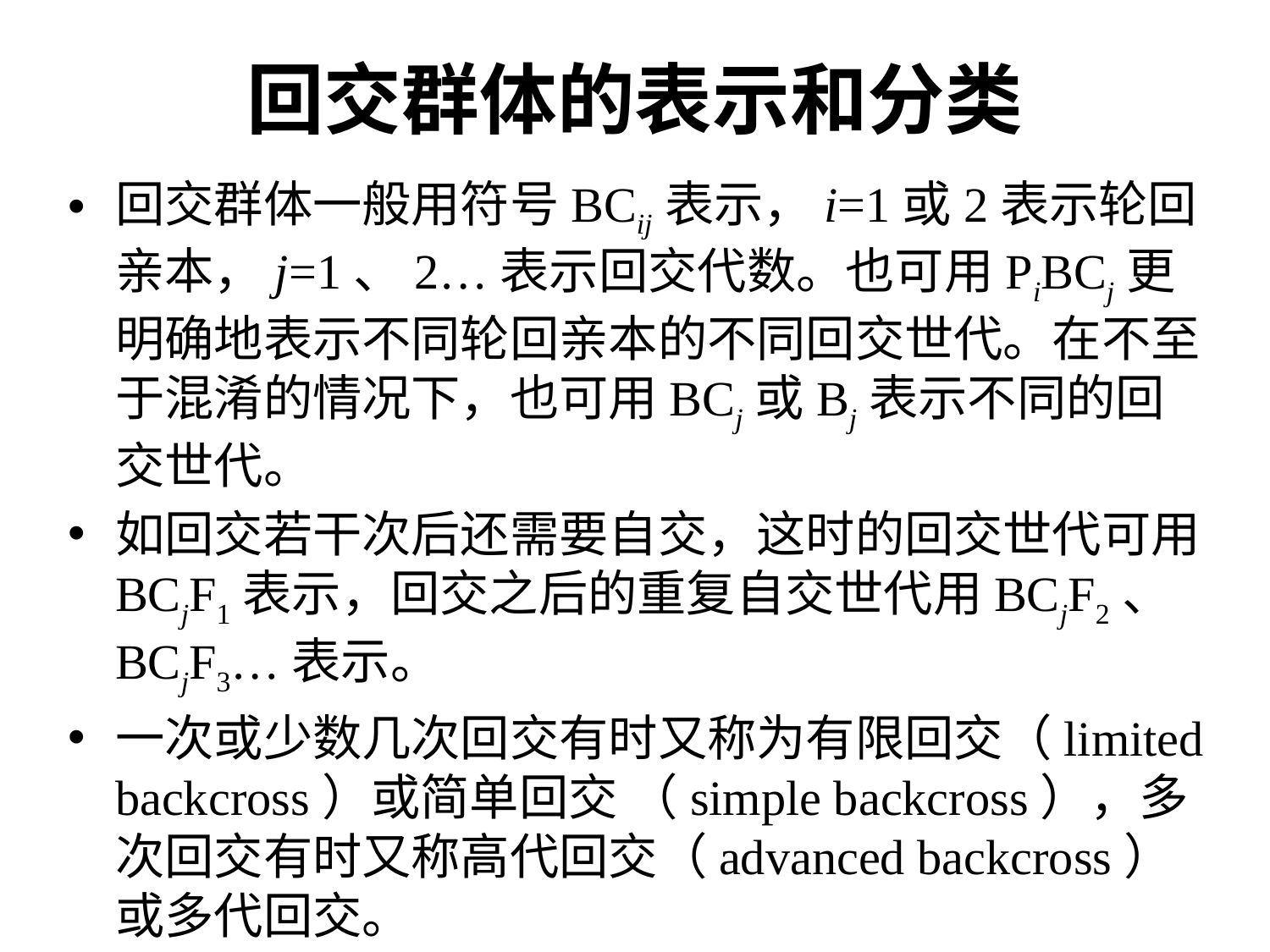

# 回交群体的表示和分类
回交群体一般用符号BCij表示，i=1或2表示轮回亲本，j=1、2…表示回交代数。也可用PiBCj更明确地表示不同轮回亲本的不同回交世代。在不至于混淆的情况下，也可用BCj或Bj表示不同的回交世代。
如回交若干次后还需要自交，这时的回交世代可用BCjF1表示，回交之后的重复自交世代用BCjF2、BCjF3…表示。
一次或少数几次回交有时又称为有限回交（limited backcross）或简单回交 （simple backcross），多次回交有时又称高代回交（advanced backcross）或多代回交。